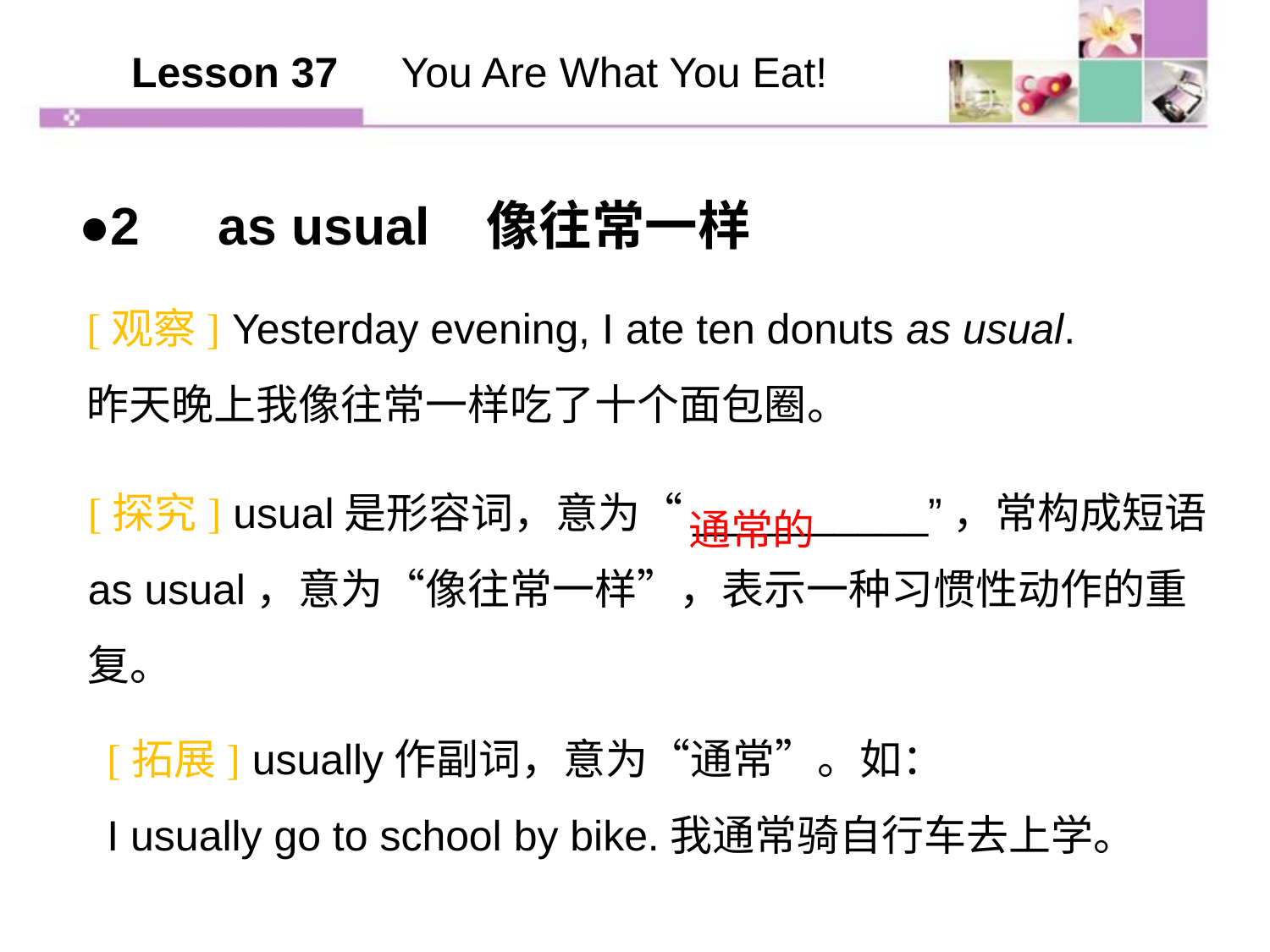

Lesson 37　You Are What You Eat!
●2　as usual   像往常一样
[观察] Yesterday evening, I ate ten donuts as usual.
昨天晚上我像往常一样吃了十个面包圈。

[探究] usual是形容词，意为“__________”，常构成短语as usual，意为“像往常一样”，表示一种习惯性动作的重复。
通常的
[拓展] usually作副词，意为“通常”。如：
I usually go to school by bike.我通常骑自行车去上学。